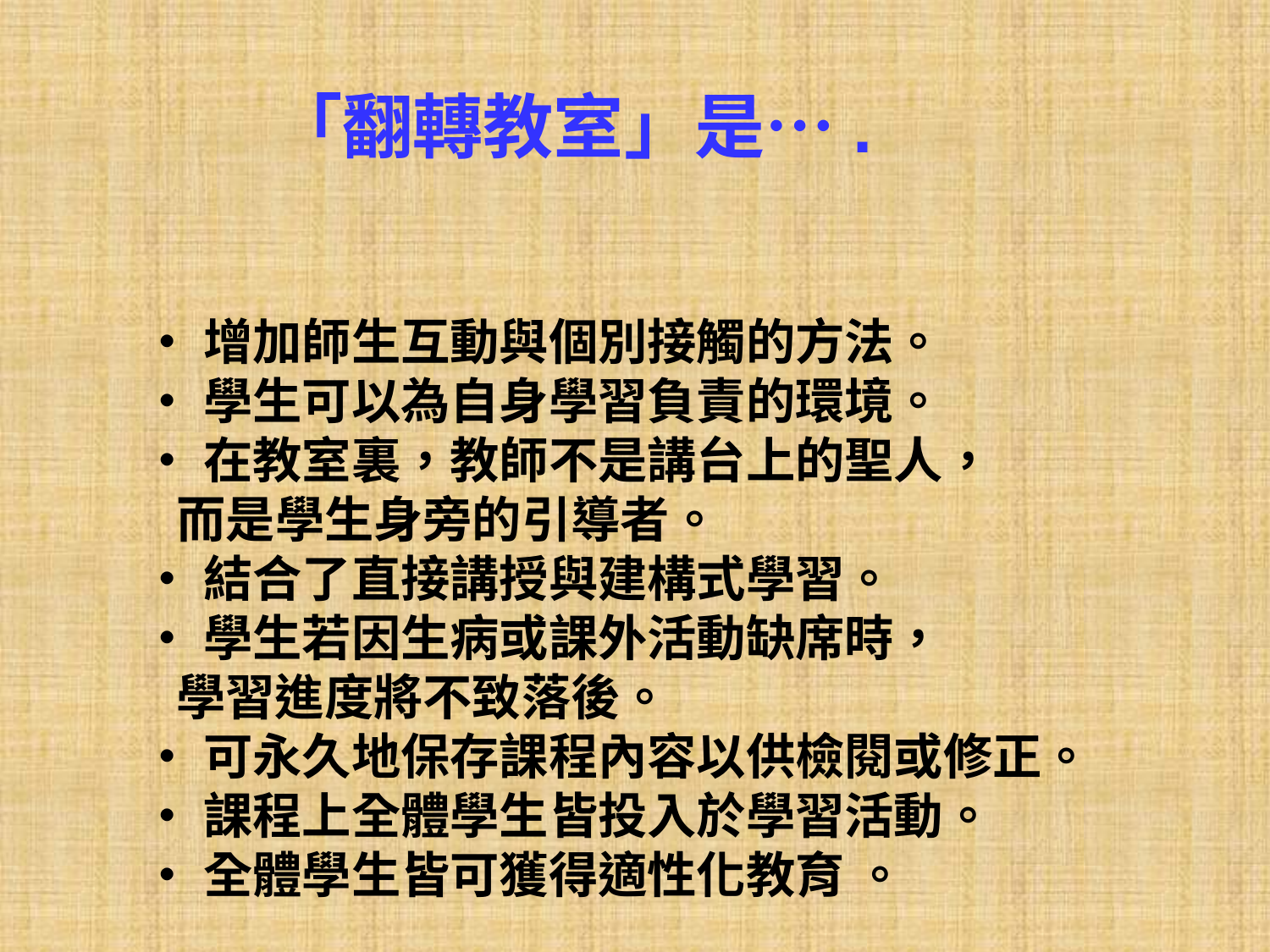

「翻轉教室」是….

•增加師生互動與個別接觸的方法。
•學生可以為自身學習負責的環境。
•在教室裏，教師不是講台上的聖人，
  而是學生身旁的引導者。
•結合了直接講授與建構式學習。
•學生若因生病或課外活動缺席時，
  學習進度將不致落後。
•可永久地保存課程內容以供檢閱或修正。
•課程上全體學生皆投入於學習活動。
•全體學生皆可獲得適性化教育 。